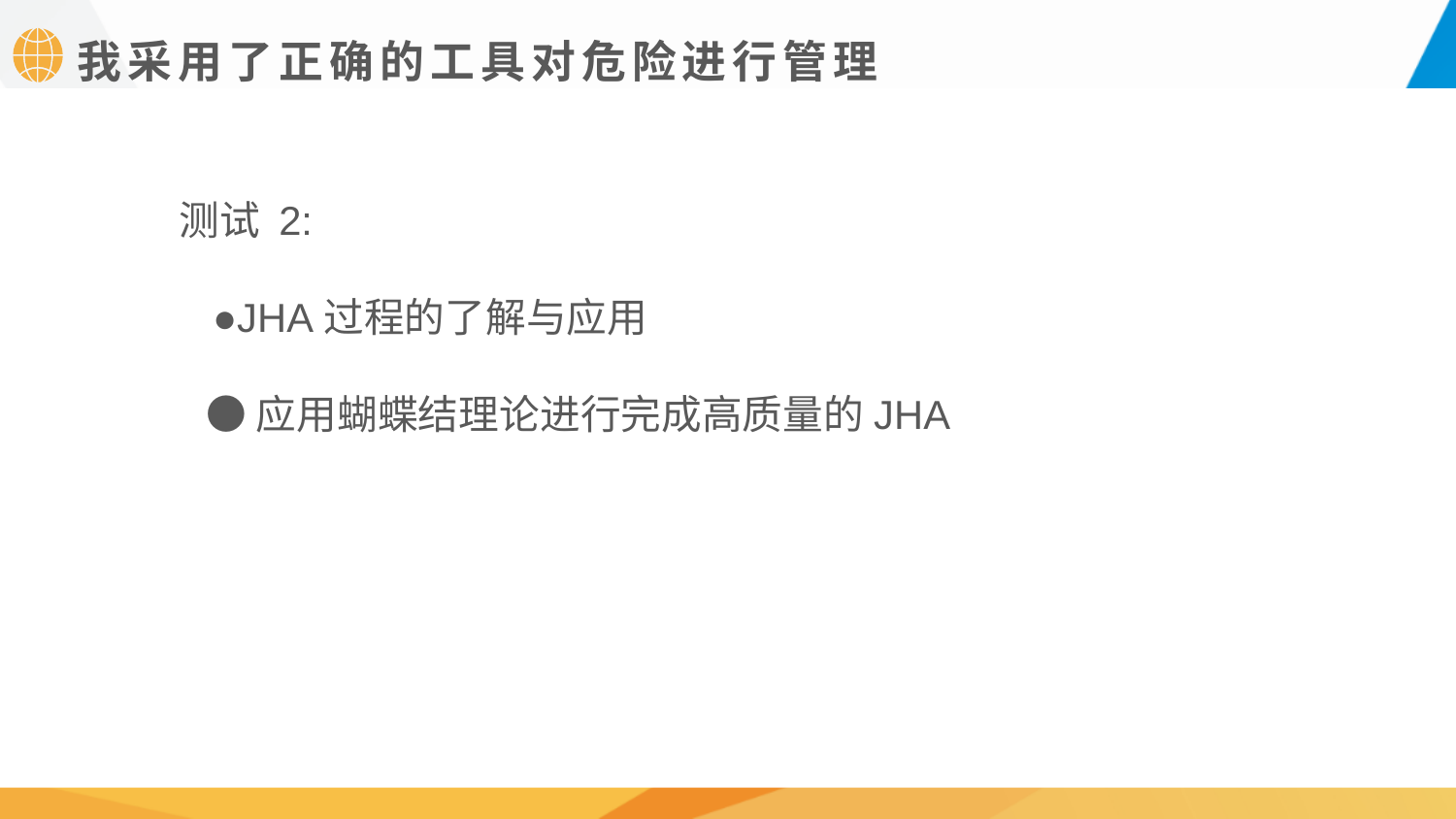

我采用了正确的工具对危险进行管理

测试 2:
   ●JHA过程的了解与应用
   ●应用蝴蝶结理论进行完成高质量的JHA